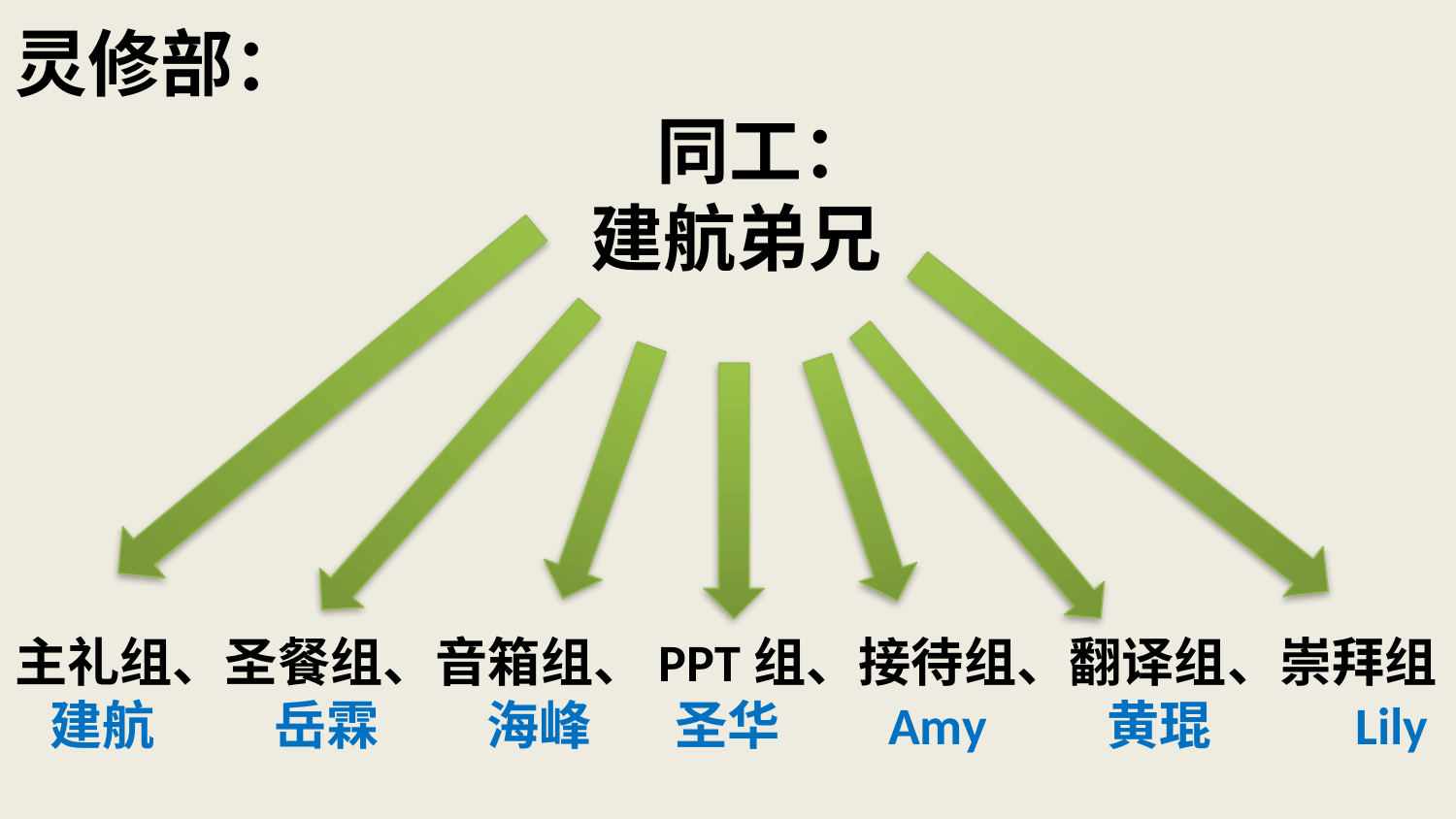

# 灵修部： 同工： 建航弟兄 主礼组、圣餐组、音箱组、PPT组、接待组、翻译组、崇拜组 建航          岳霖         海峰       圣华        Amy         黄琨           Lily